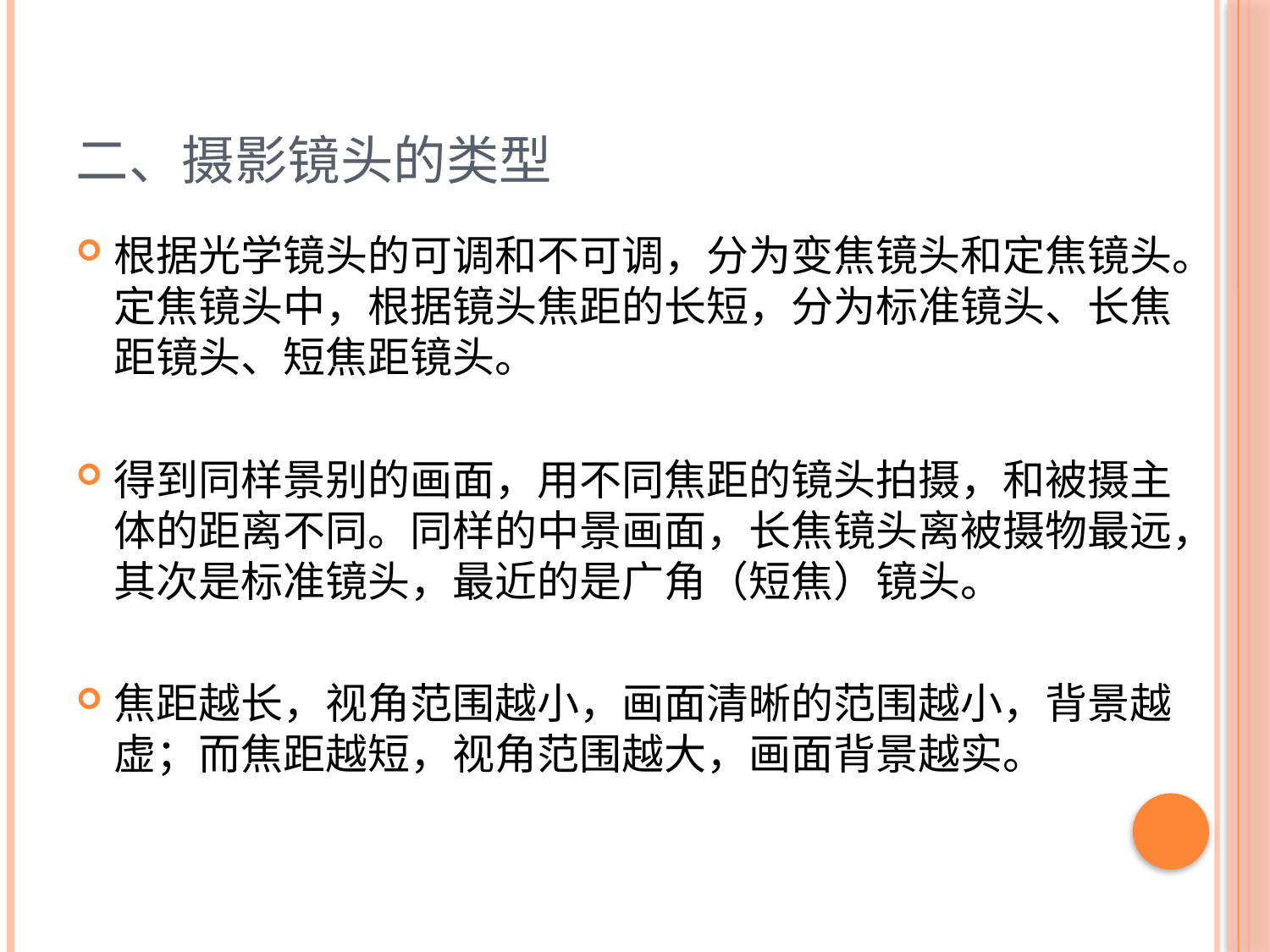

# 二、摄影镜头的类型
根据光学镜头的可调和不可调，分为变焦镜头和定焦镜头。定焦镜头中，根据镜头焦距的长短，分为标准镜头、长焦距镜头、短焦距镜头。

得到同样景别的画面，用不同焦距的镜头拍摄，和被摄主体的距离不同。同样的中景画面，长焦镜头离被摄物最远，其次是标准镜头，最近的是广角（短焦）镜头。

焦距越长，视角范围越小，画面清晰的范围越小，背景越虚；而焦距越短，视角范围越大，画面背景越实。